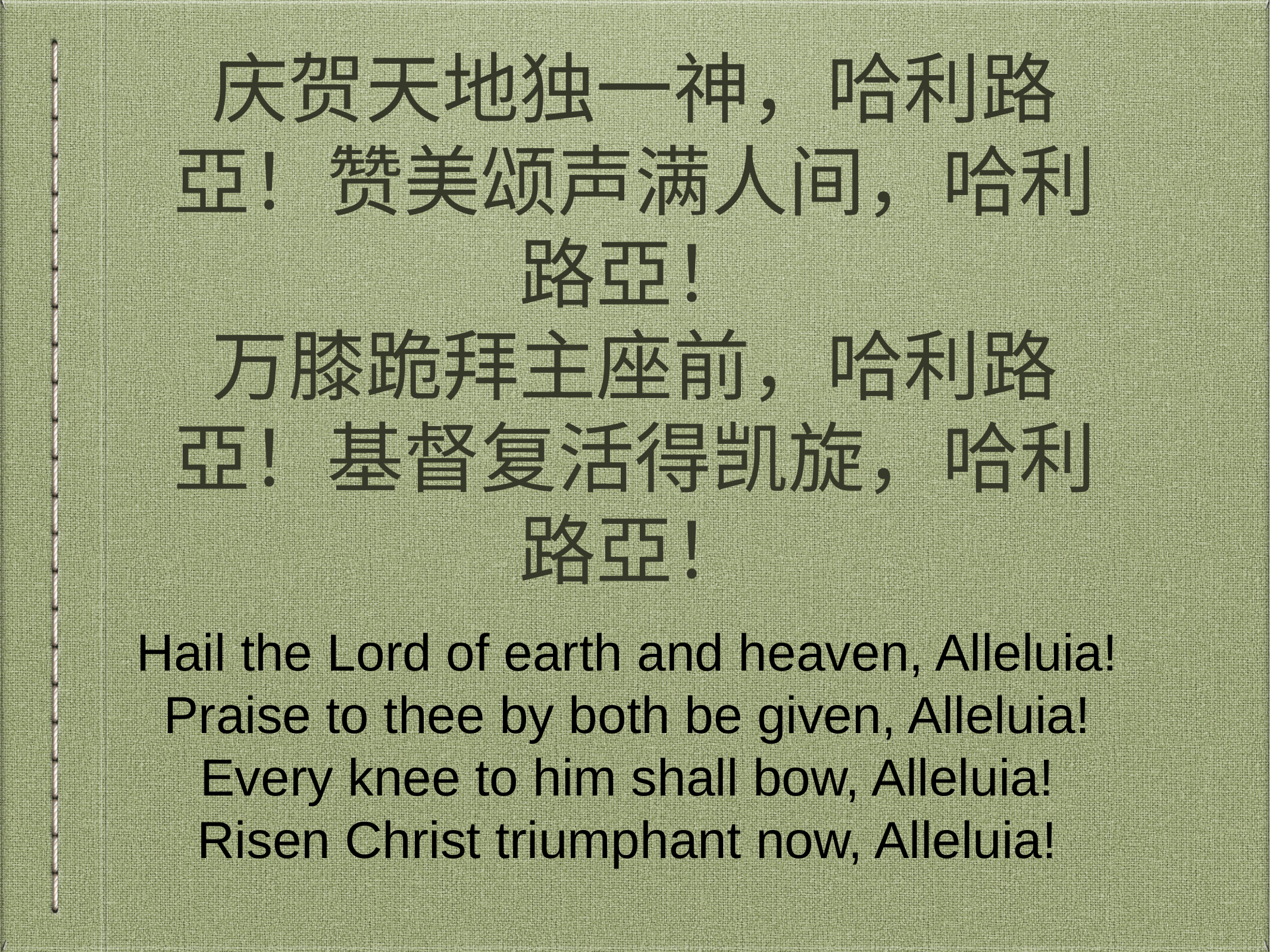

# 庆贺天地独一神，哈利路亞！赞美颂声满人间，哈利路亞！
万膝跪拜主座前，哈利路亞！基督复活得凯旋，哈利路亞！
Hail the Lord of earth and heaven, Alleluia!
Praise to thee by both be given, Alleluia!
Every knee to him shall bow, Alleluia!
Risen Christ triumphant now, Alleluia!
6